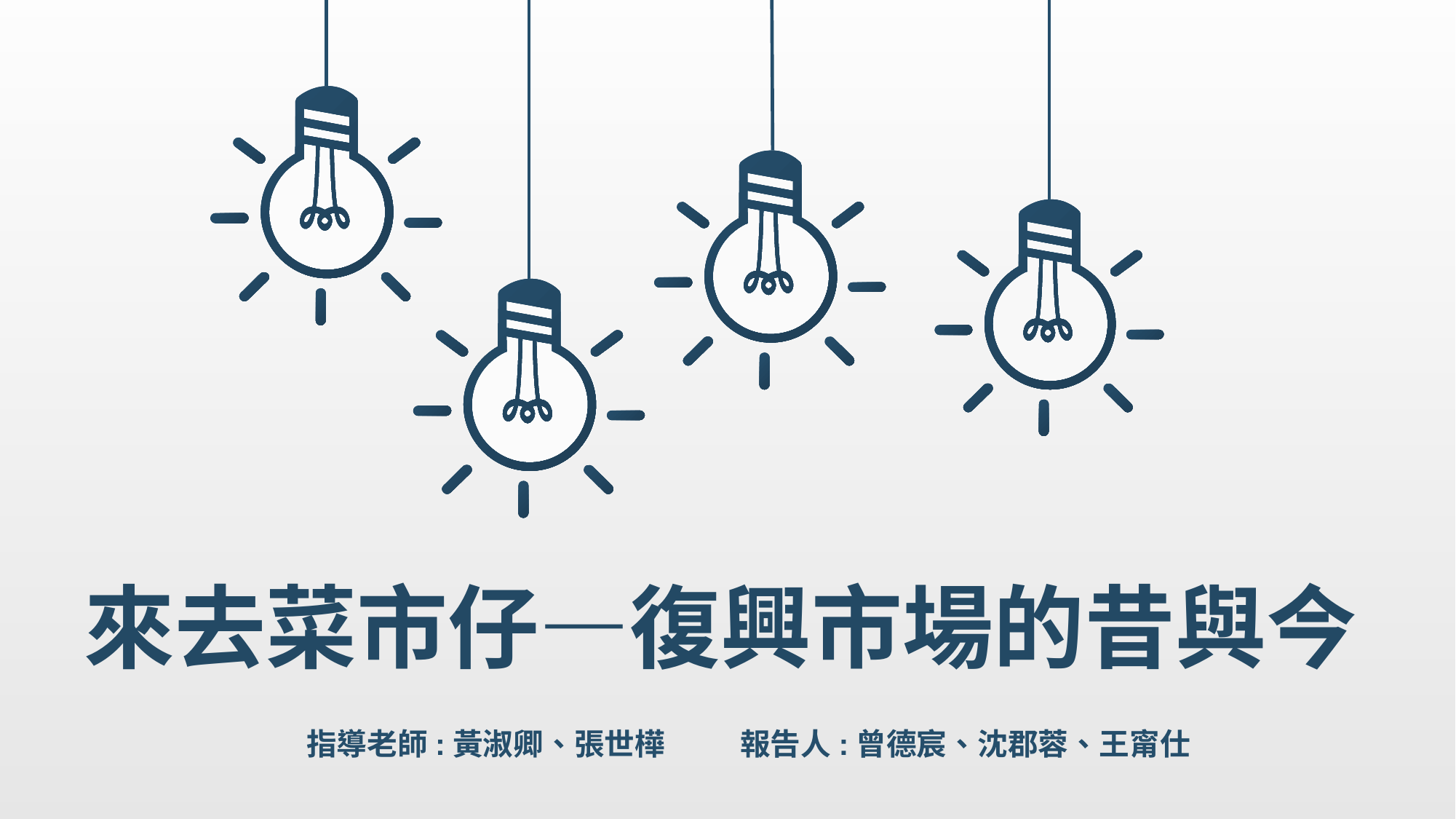

來去菜市仔—復興市場的昔與今
指導老師:黃淑卿、張世樺
報告人:曾德宸、沈郡蓉、王甯仕